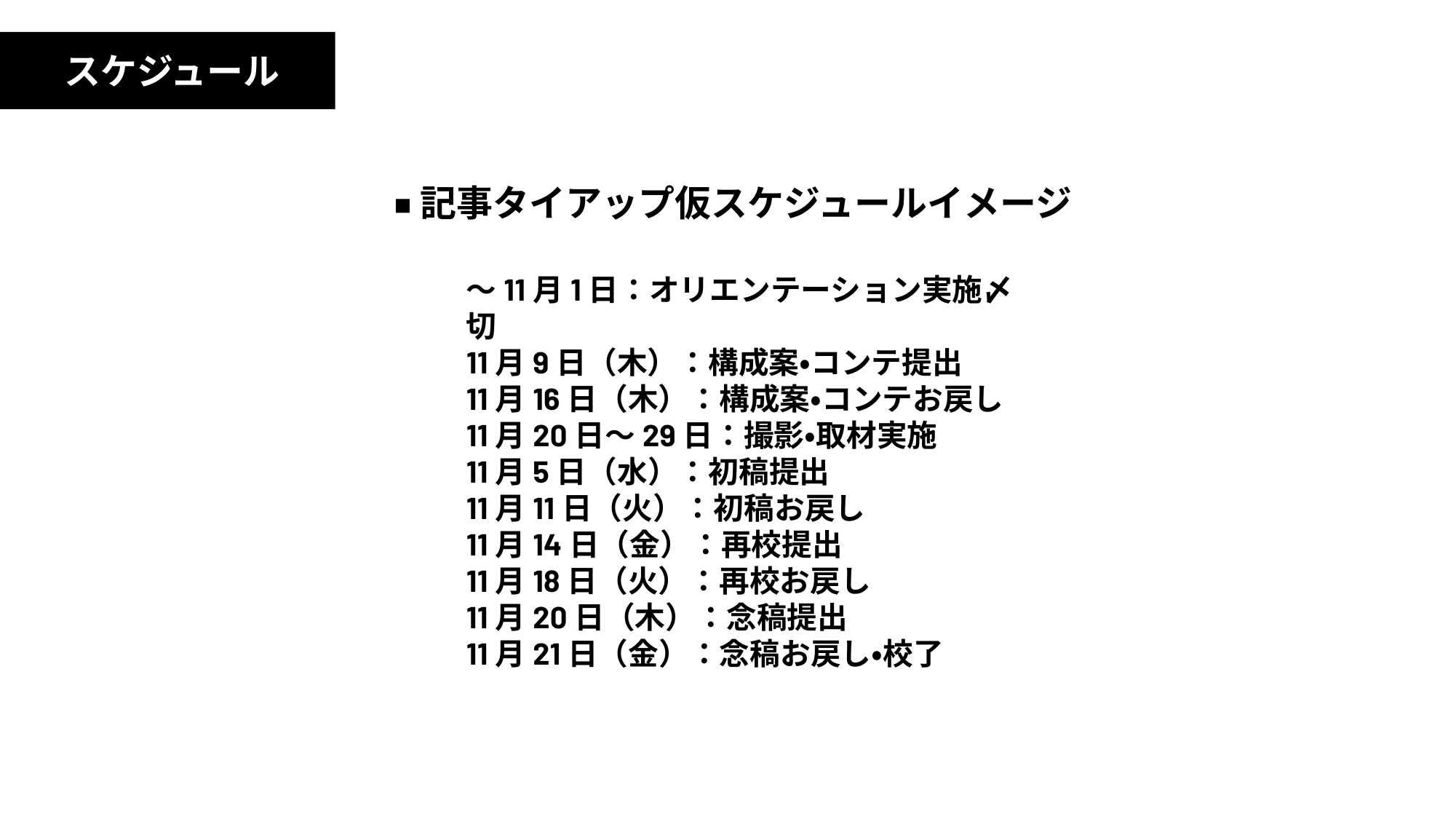

スケジュール
◾️記事タイアップ仮スケジュールイメージ
〜11月1日：オリエンテーション実施〆切
11月9日（木）：構成案・コンテ提出
11月16日（木）：構成案・コンテお戻し
11月20日〜29日：撮影・取材実施
11月5日（水）：初稿提出
11月11日（火）：初稿お戻し
11月14日（金）：再校提出
11月18日（火）：再校お戻し
11月20日（木）：念稿提出
11月21日（金）：念稿お戻し・校了